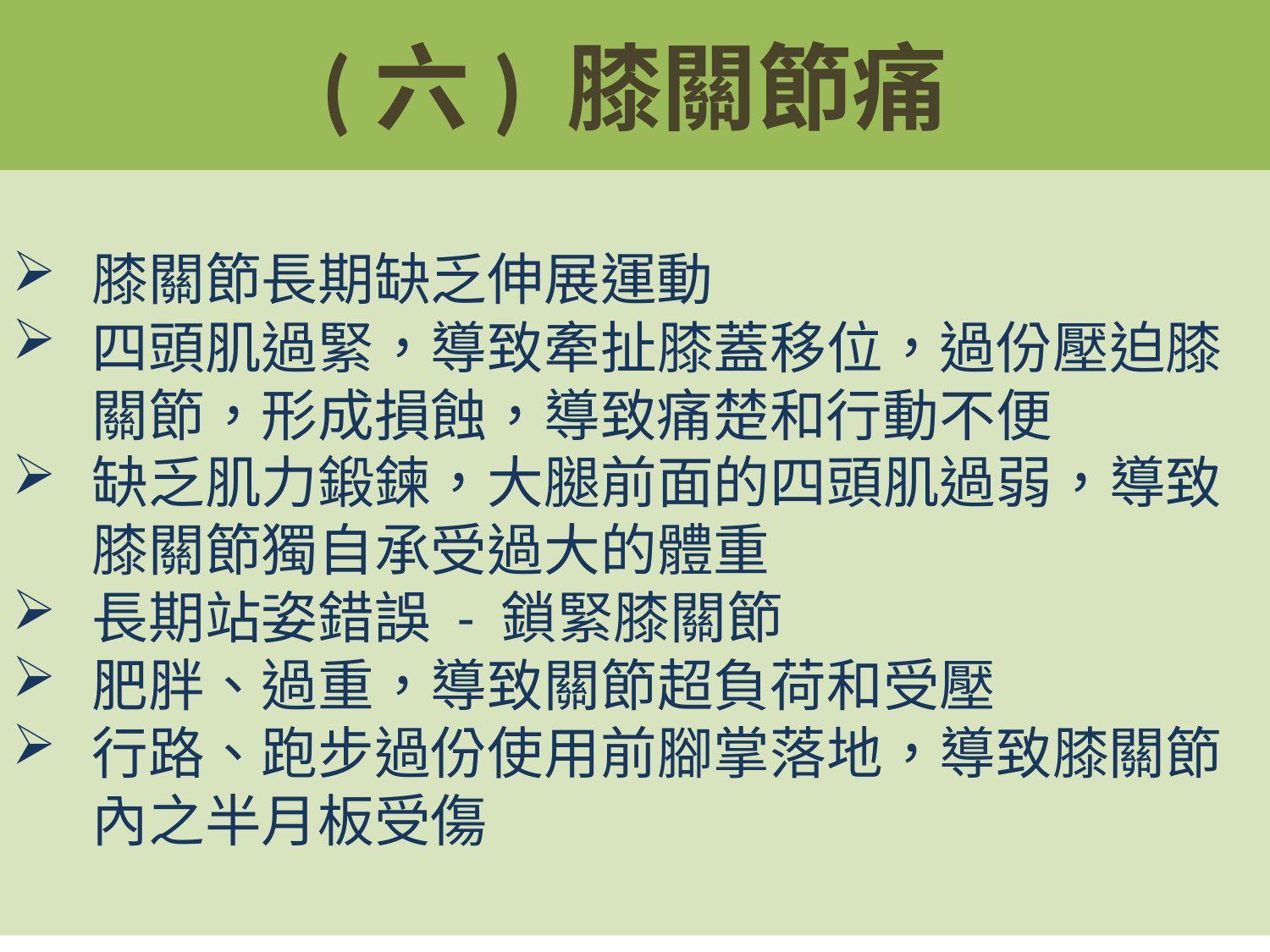

# (六) 膝關節痛

膝關節長期缺乏伸展運動
四頭肌過緊，導致牽扯膝蓋移位，過份壓迫膝關節，形成損蝕，導致痛楚和行動不便
缺乏肌力鍛鍊，大腿前面的四頭肌過弱，導致膝關節獨自承受過大的體重
長期站姿錯誤 - 鎖緊膝關節
肥胖、過重，導致關節超負荷和受壓
行路、跑步過份使用前腳掌落地，導致膝關節內之半月板受傷